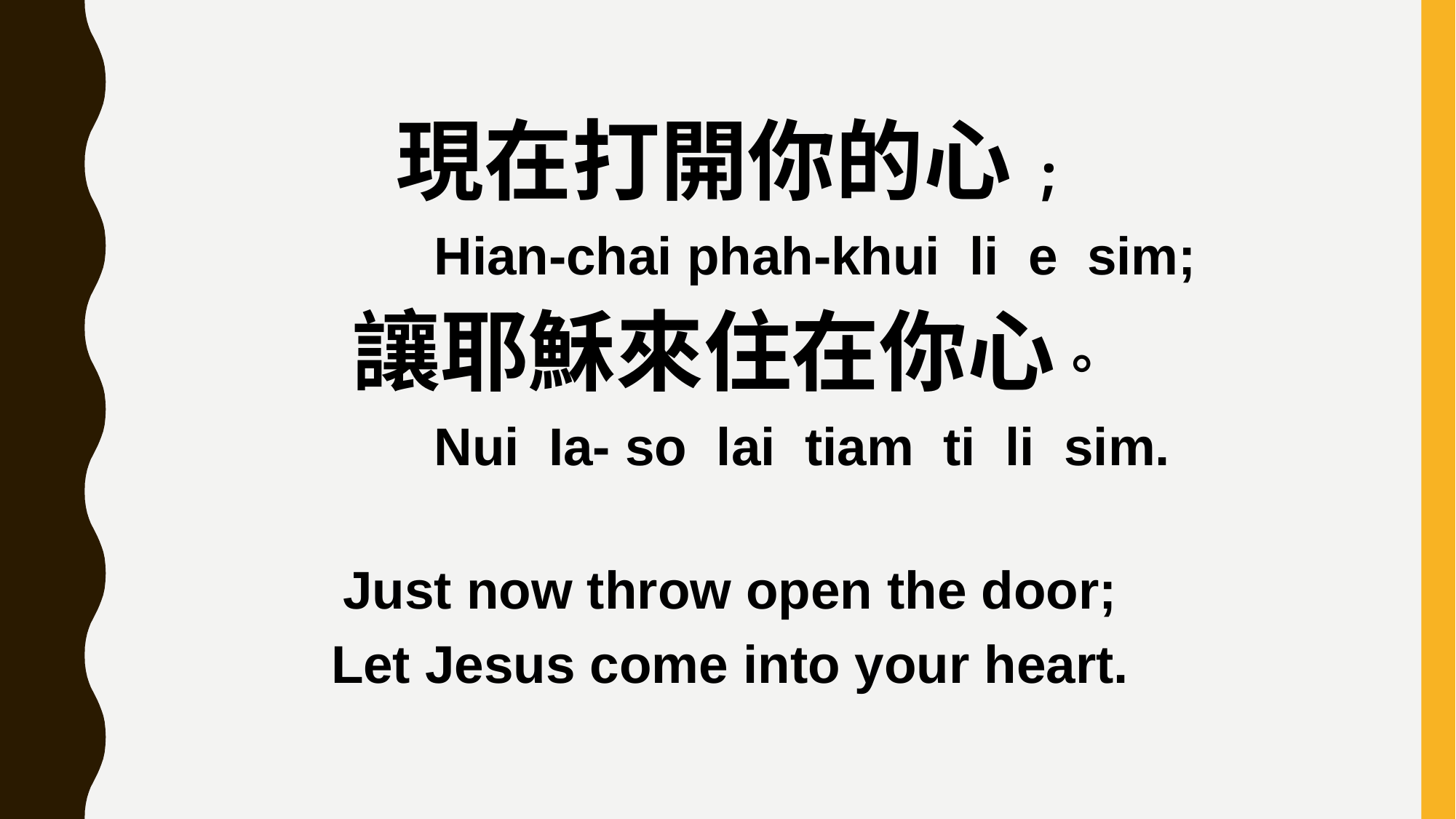

現在打開你的心;
                Hian-chai phah-khui  li  e  sim;
讓耶穌來住在你心。
                Nui  Ia- so  lai  tiam  ti  li  sim.

Just now throw open the door;
Let Jesus come into your heart.